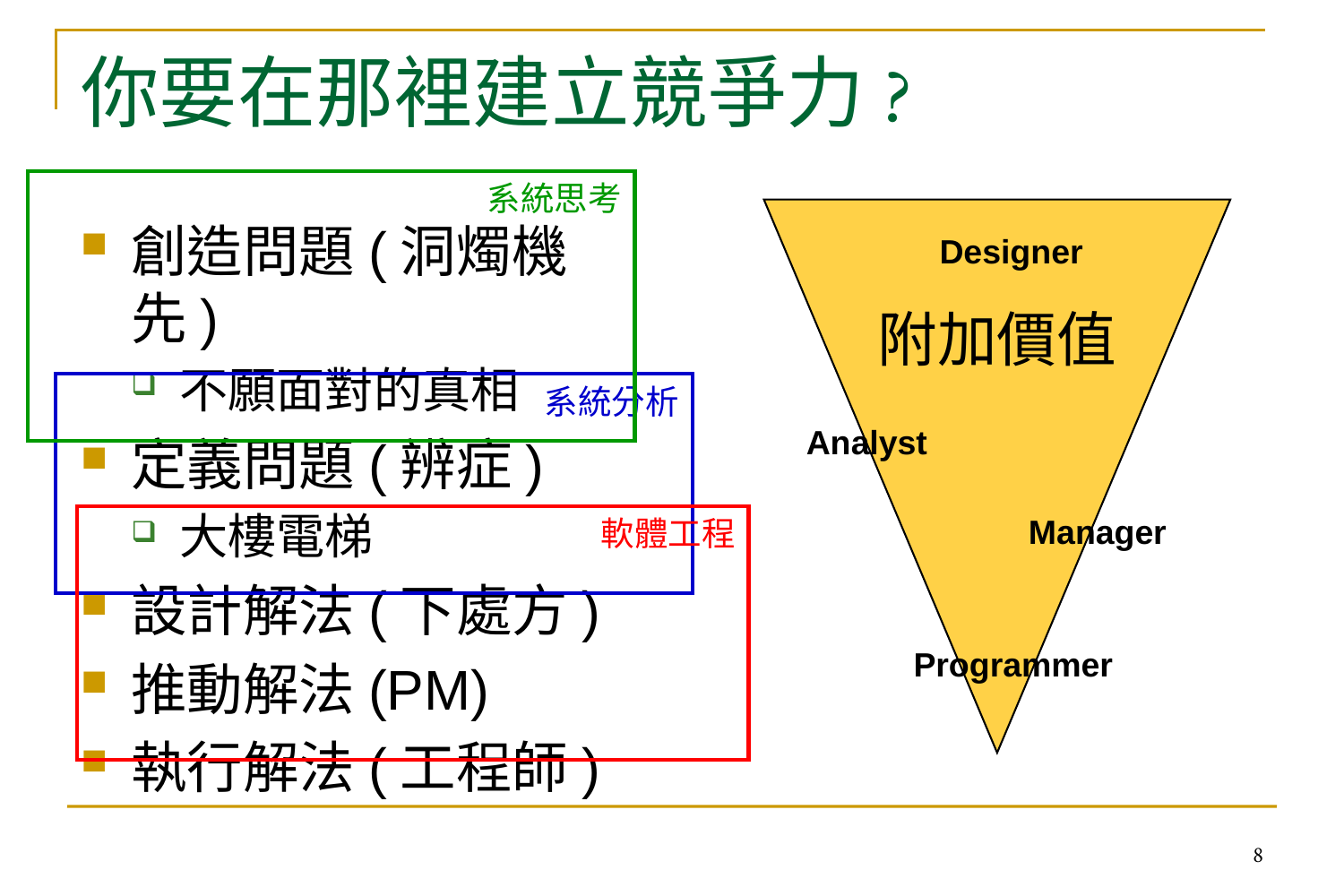

# 你要在那裡建立競爭力?
系統思考
附加價值
創造問題(洞燭機先)
不願面對的真相
定義問題(辨症)
大樓電梯
設計解法(下處方)
推動解法(PM)
執行解法(工程師)
Designer
系統分析
Analyst
Manager
軟體工程
Programmer
8